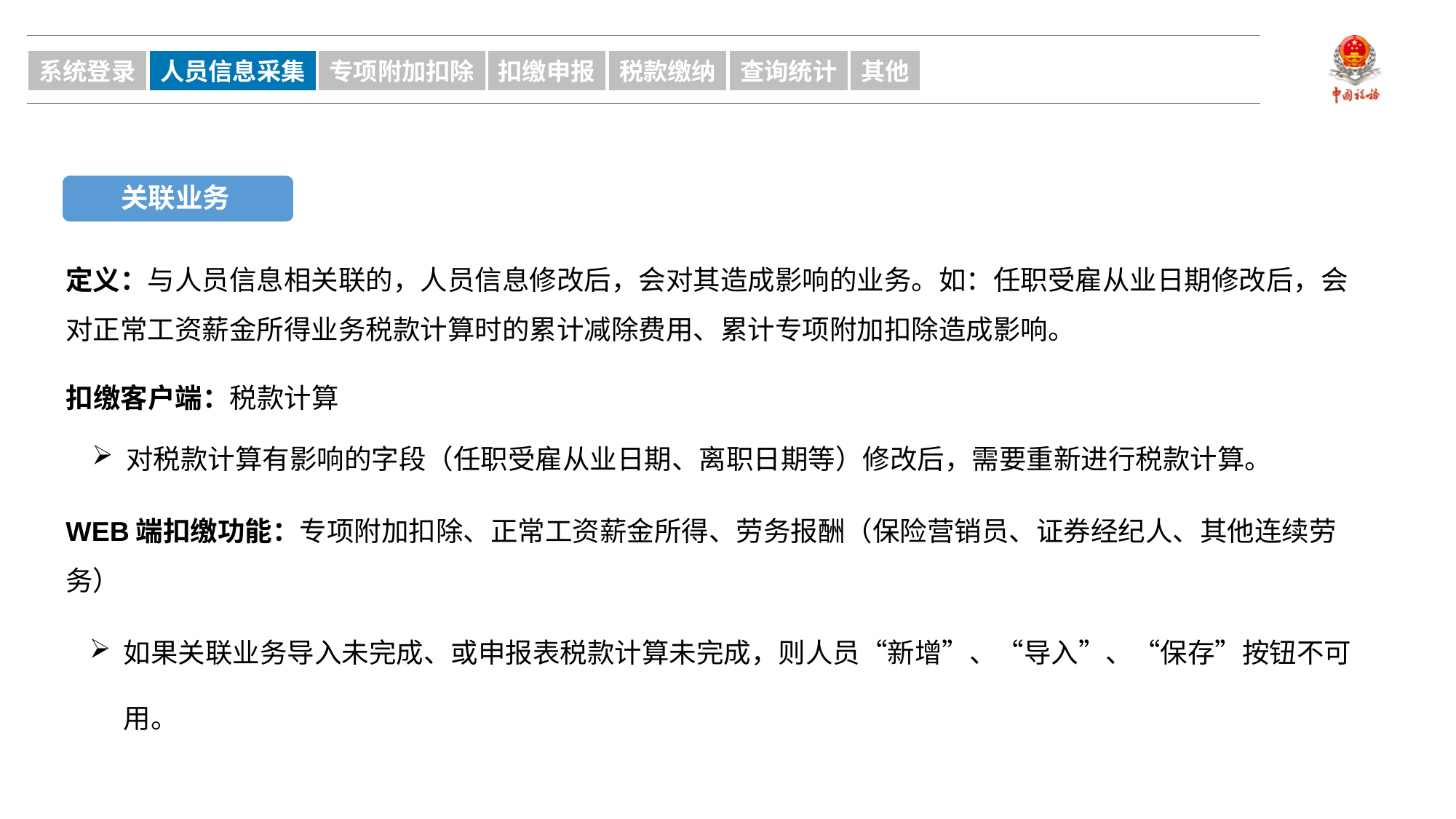

系统登录
人员信息采集
专项附加扣除
扣缴申报
税款缴纳
查询统计
其他

关联业务
定义：与人员信息相关联的，人员信息修改后，会对其造成影响的业务。如：任职受雇从业日期修改后，会对正常工资薪金所得业务税款计算时的累计减除费用、累计专项附加扣除造成影响。
扣缴客户端：税款计算
对税款计算有影响的字段（任职受雇从业日期、离职日期等）修改后，需要重新进行税款计算。
WEB端扣缴功能：专项附加扣除、正常工资薪金所得、劳务报酬（保险营销员、证券经纪人、其他连续劳务）
如果关联业务导入未完成、或申报表税款计算未完成，则人员“新增”、“导入”、“保存”按钮不可用。